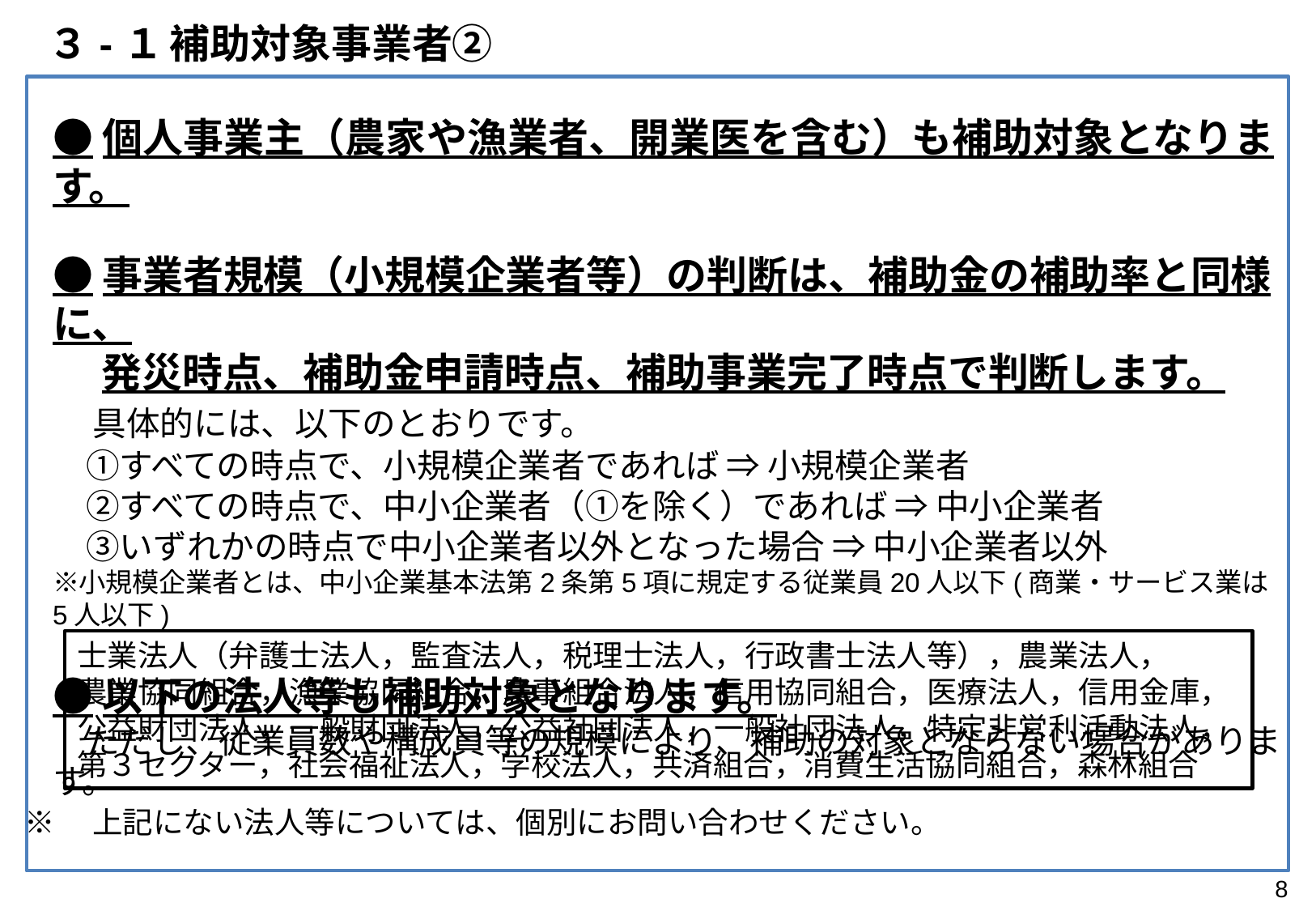

# ３-１	補助対象事業者②

●個人事業主（農家や漁業者、開業医を含む）も補助対象となります。
●事業者規模（小規模企業者等）の判断は、補助金の補助率と同様に、
　 発災時点、補助金申請時点、補助事業完了時点で判断します。
　具体的には、以下のとおりです。
　①すべての時点で、小規模企業者であれば ⇒ 小規模企業者
　②すべての時点で、中小企業者（①を除く）であれば ⇒ 中小企業者
　③いずれかの時点で中小企業者以外となった場合 ⇒ 中小企業者以外
※小規模企業者とは、中小企業基本法第2条第5項に規定する従業員20人以下(商業・サービス業は5人以下)
●以下の法人等も補助対象となります。
　ただし、従業員数や構成員等の規模により、補助の対象とならない場合があります。
士業法人（弁護士法人，監査法人，税理士法人，行政書士法人等），農業法人，
農業協同組合，漁業協同組合，農事組合法人，信用協同組合，医療法人，信用金庫，公益財団法人，一般財団法人，公益社団法人，一般社団法人，特定非営利活動法人，
第３セクター，社会福祉法人，学校法人，共済組合，消費生活協同組合，森林組合
※　上記にない法人等については、個別にお問い合わせください。
8